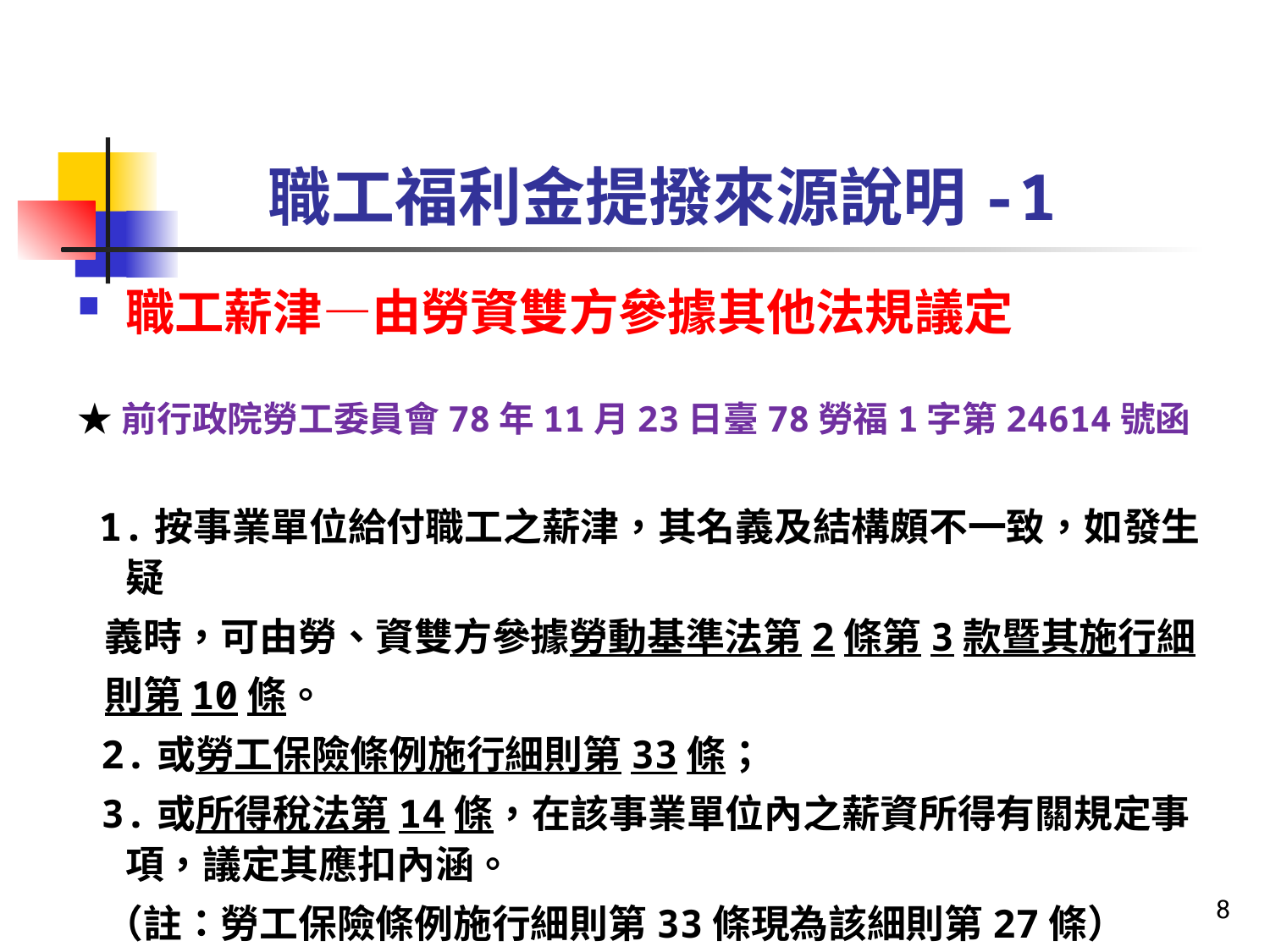

# 職工福利金提撥來源說明-1
職工薪津—由勞資雙方參據其他法規議定

★前行政院勞工委員會78年11月23日臺78勞福1字第24614號函
 1.按事業單位給付職工之薪津，其名義及結構頗不一致，如發生疑
  義時，可由勞、資雙方參據勞動基準法第2條第3款暨其施行細
  則第10條。
 2.或勞工保險條例施行細則第33條；
 3.或所得稅法第14條，在該事業單位內之薪資所得有關規定事項，議定其應扣內涵。
  （註：勞工保險條例施行細則第33條現為該細則第27條）

8